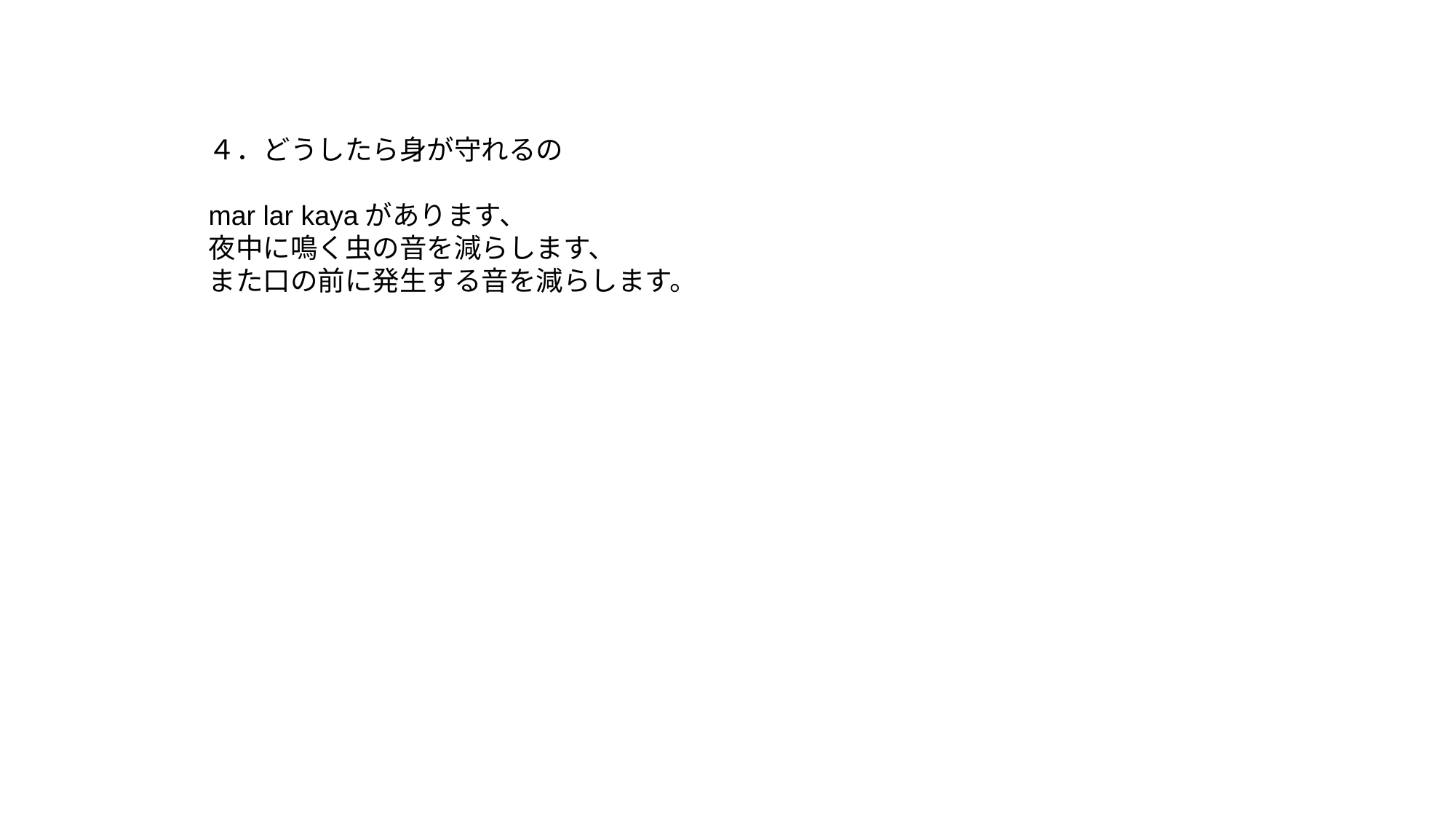

４．どうしたら身が守れるの

mar lar kayaがあります、
夜中に鳴く虫の音を減らします、
また口の前に発生する音を減らします。